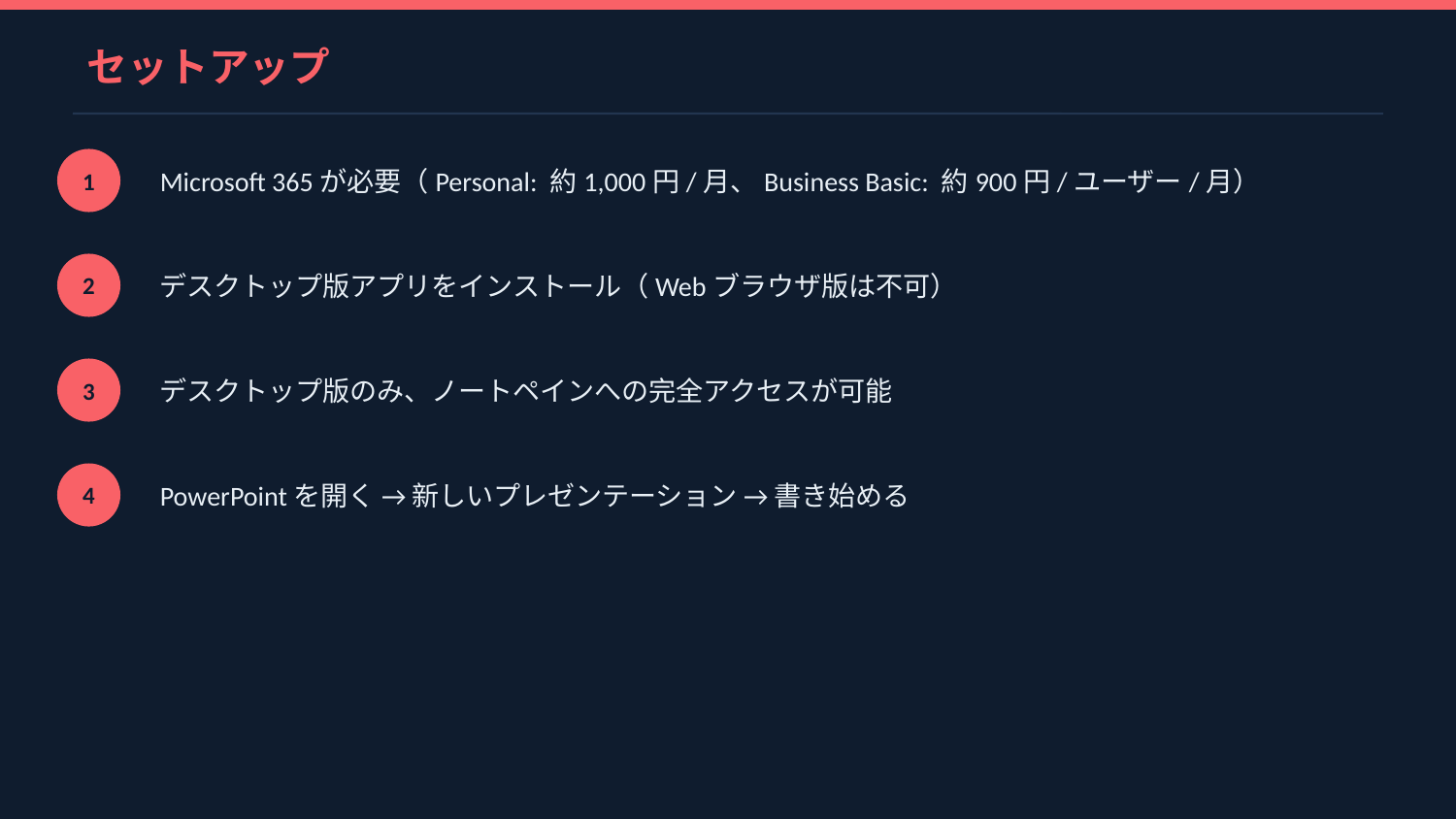

セットアップ

Microsoft 365が必要（Personal: 約1,000円/月、Business Basic: 約900円/ユーザー/月）

1
デスクトップ版アプリをインストール（Webブラウザ版は不可）

2
デスクトップ版のみ、ノートペインへの完全アクセスが可能

3
PowerPointを開く → 新しいプレゼンテーション → 書き始める

4